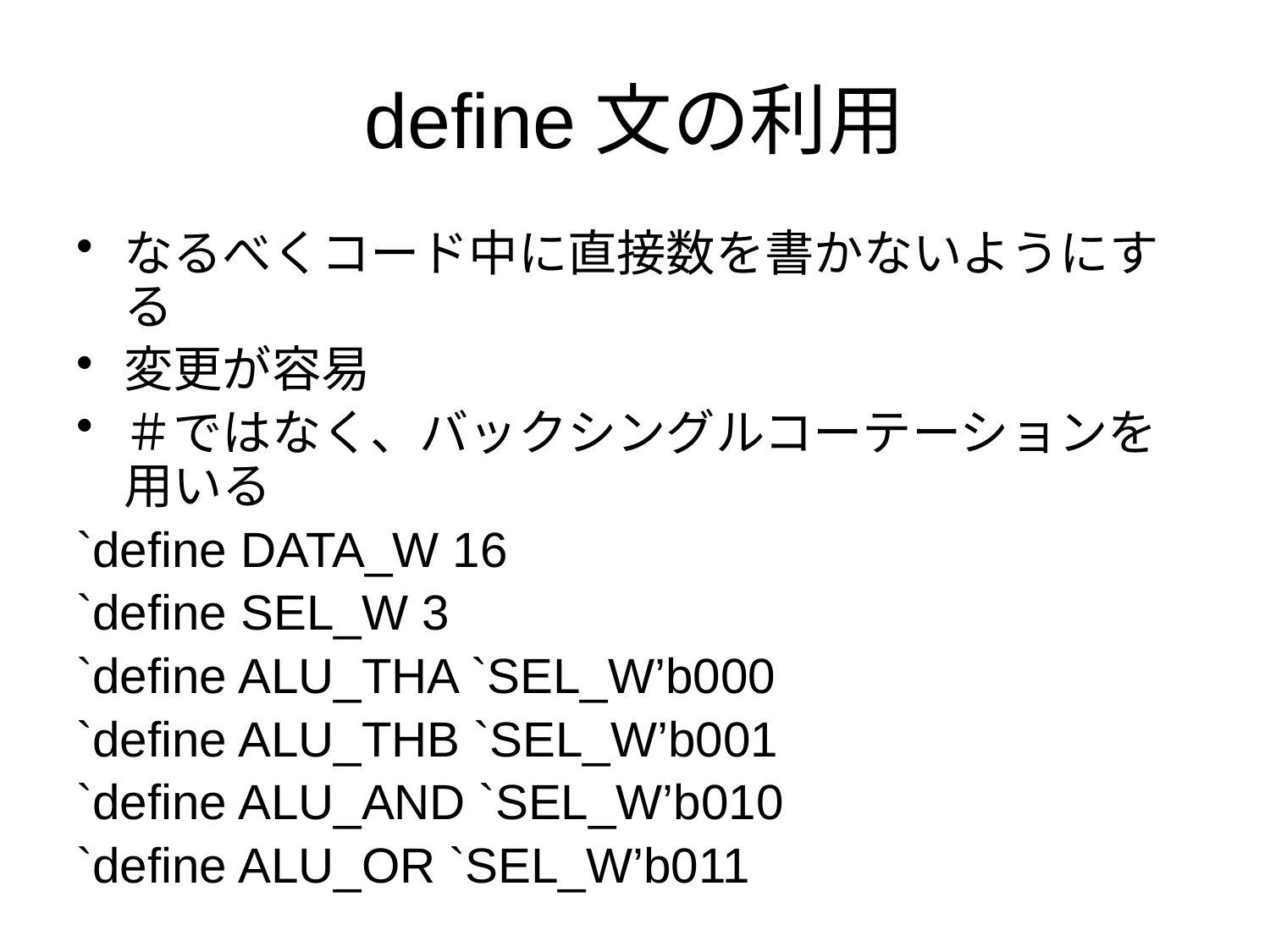

# define文の利用
なるべくコード中に直接数を書かないようにする
変更が容易
＃ではなく、バックシングルコーテーションを用いる
`define DATA_W 16
`define SEL_W 3
`define ALU_THA `SEL_W’b000
`define ALU_THB `SEL_W’b001
`define ALU_AND `SEL_W’b010
`define ALU_OR `SEL_W’b011